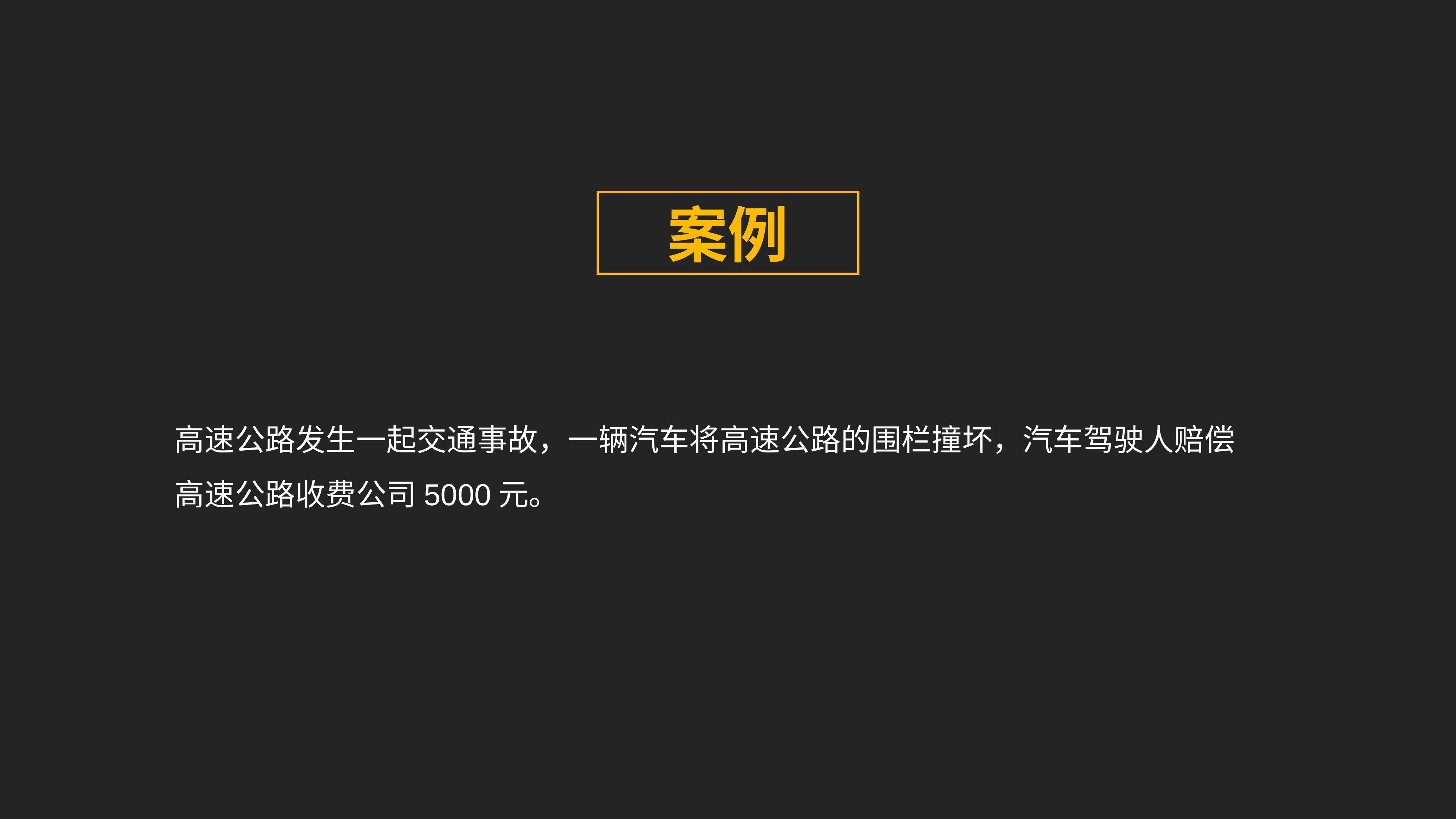

案例

高速公路发生一起交通事故，一辆汽车将高速公路的围栏撞坏，汽车驾驶人赔偿高速公路收费公司5000元。